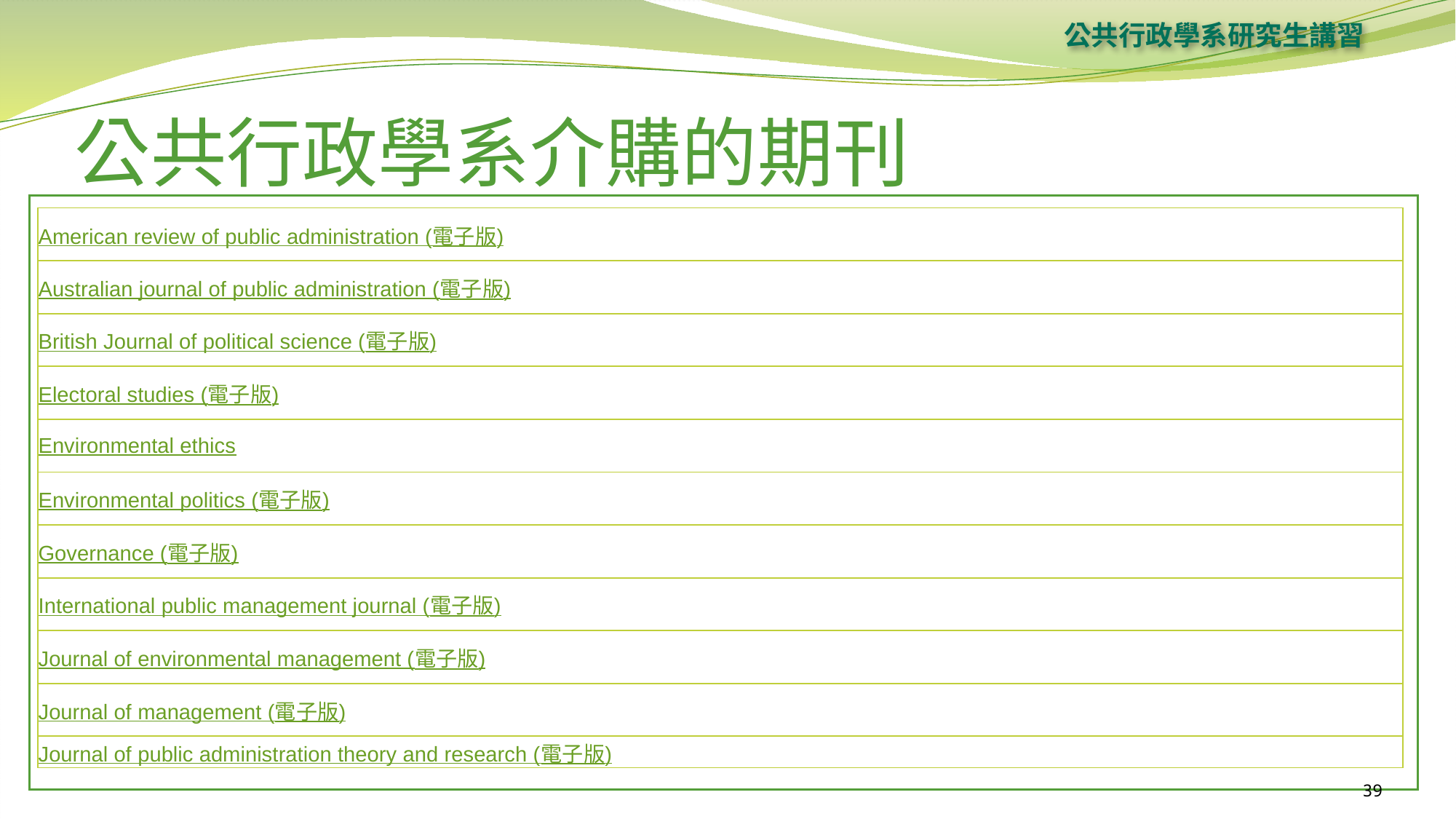

公共行政學系研究生講習
# 公共行政學系介購的期刊

| American review of public administration (電子版) |
| --- |
| Australian journal of public administration (電子版) |
| British Journal of political science (電子版) |
| Electoral studies (電子版) |
| Environmental ethics |
| Environmental politics (電子版) |
| Governance (電子版) |
| International public management journal (電子版) |
| Journal of environmental management (電子版) |
| Journal of management (電子版) |
| Journal of public administration theory and research (電子版) |
39